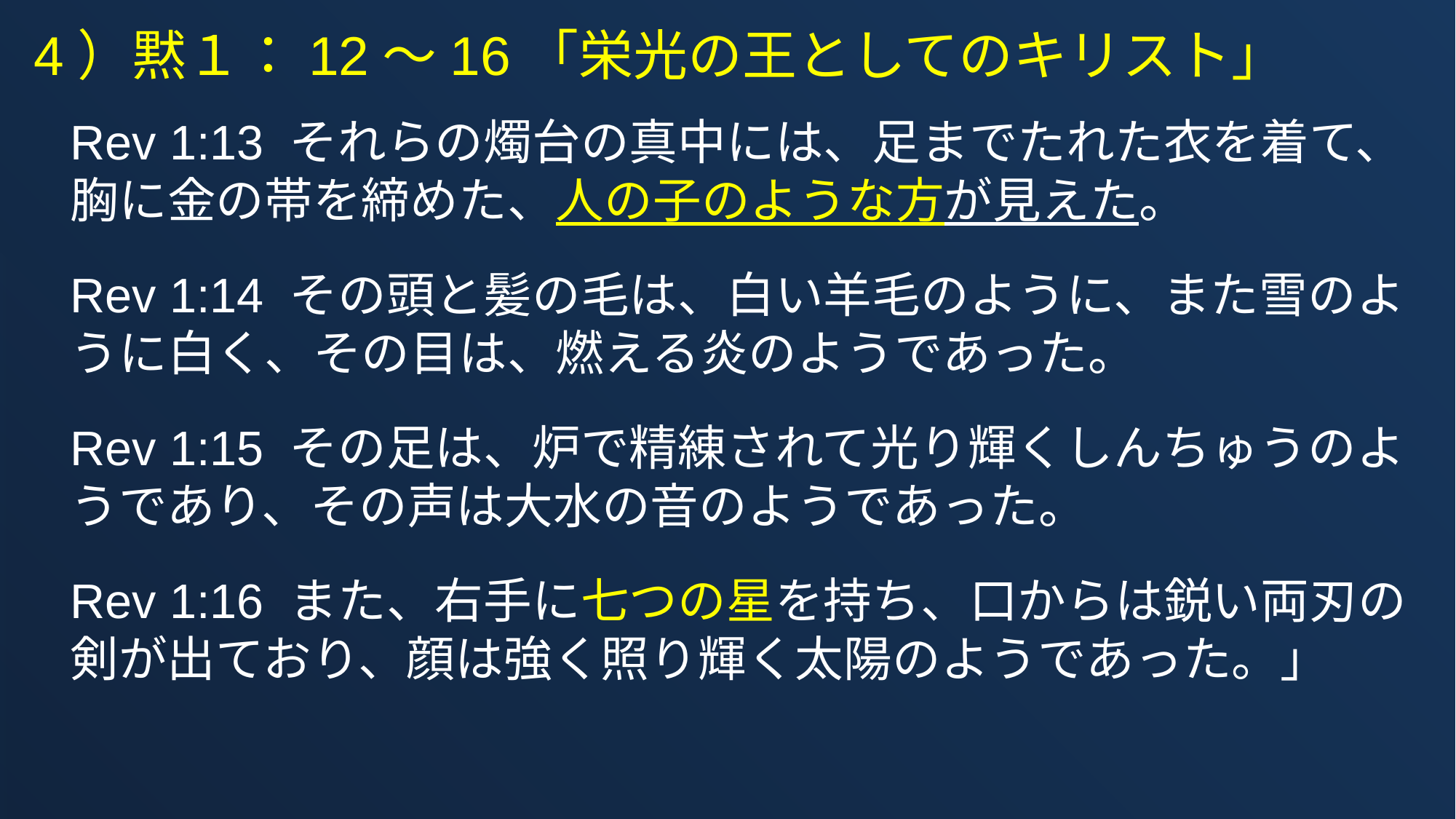

4）黙１：12～16「栄光の王としてのキリスト」
Rev 1:13 それらの燭台の真中には、足までたれた衣を着て、胸に金の帯を締めた、人の子のような方が見えた。

Rev 1:14 その頭と髪の毛は、白い羊毛のように、また雪のように白く、その目は、燃える炎のようであった。

Rev 1:15 その足は、炉で精練されて光り輝くしんちゅうのようであり、その声は大水の音のようであった。

Rev 1:16 また、右手に七つの星を持ち、口からは鋭い両刃の剣が出ており、顔は強く照り輝く太陽のようであった。」